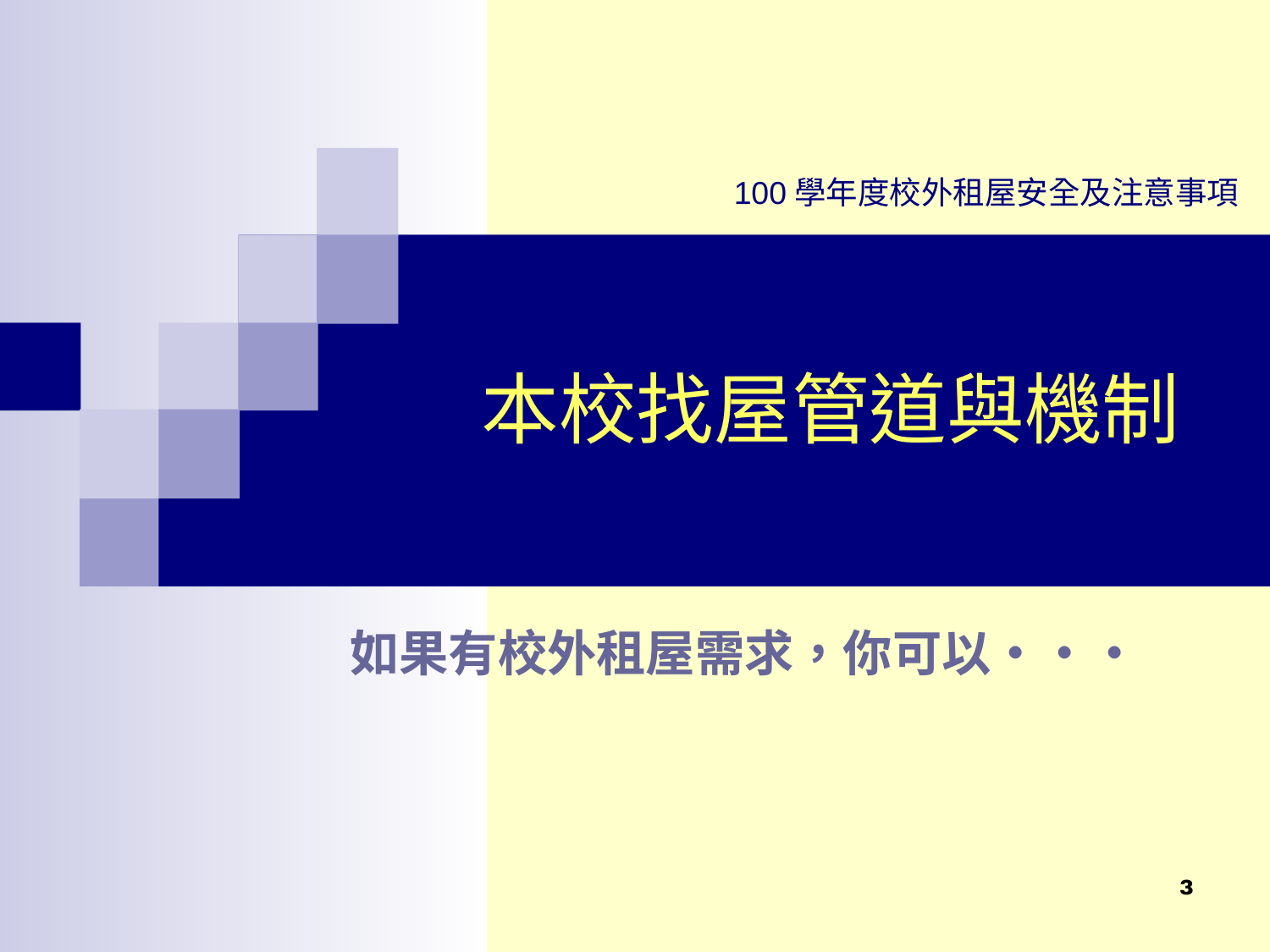

100學年度校外租屋安全及注意事項
# 本校找屋管道與機制
如果有校外租屋需求，你可以‧‧‧
3